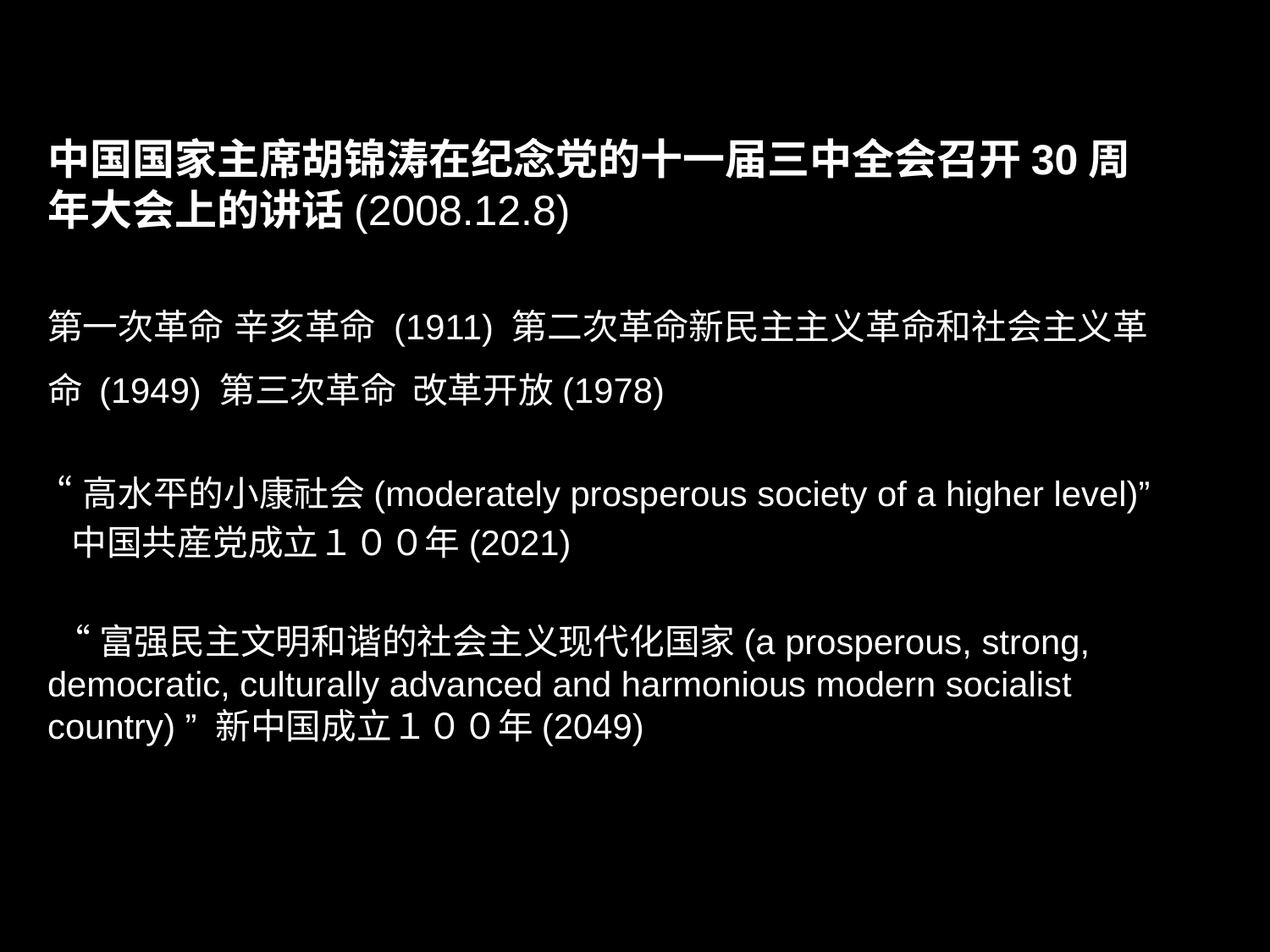

中国国家主席胡锦涛在纪念党的十一届三中全会召开30周年大会上的讲话(2008.12.8)

第一次革命 辛亥革命 (1911) 第二次革命新民主主义革命和社会主义革命 (1949) 第三次革命 改革开放(1978)

 “高水平的小康社会(moderately prosperous society of a higher level)”
  中国共産党成立１００年(2021)

 “富强民主文明和谐的社会主义现代化国家(a prosperous, strong, democratic, culturally advanced and harmonious modern socialist country) ” 新中国成立１００年(2049)